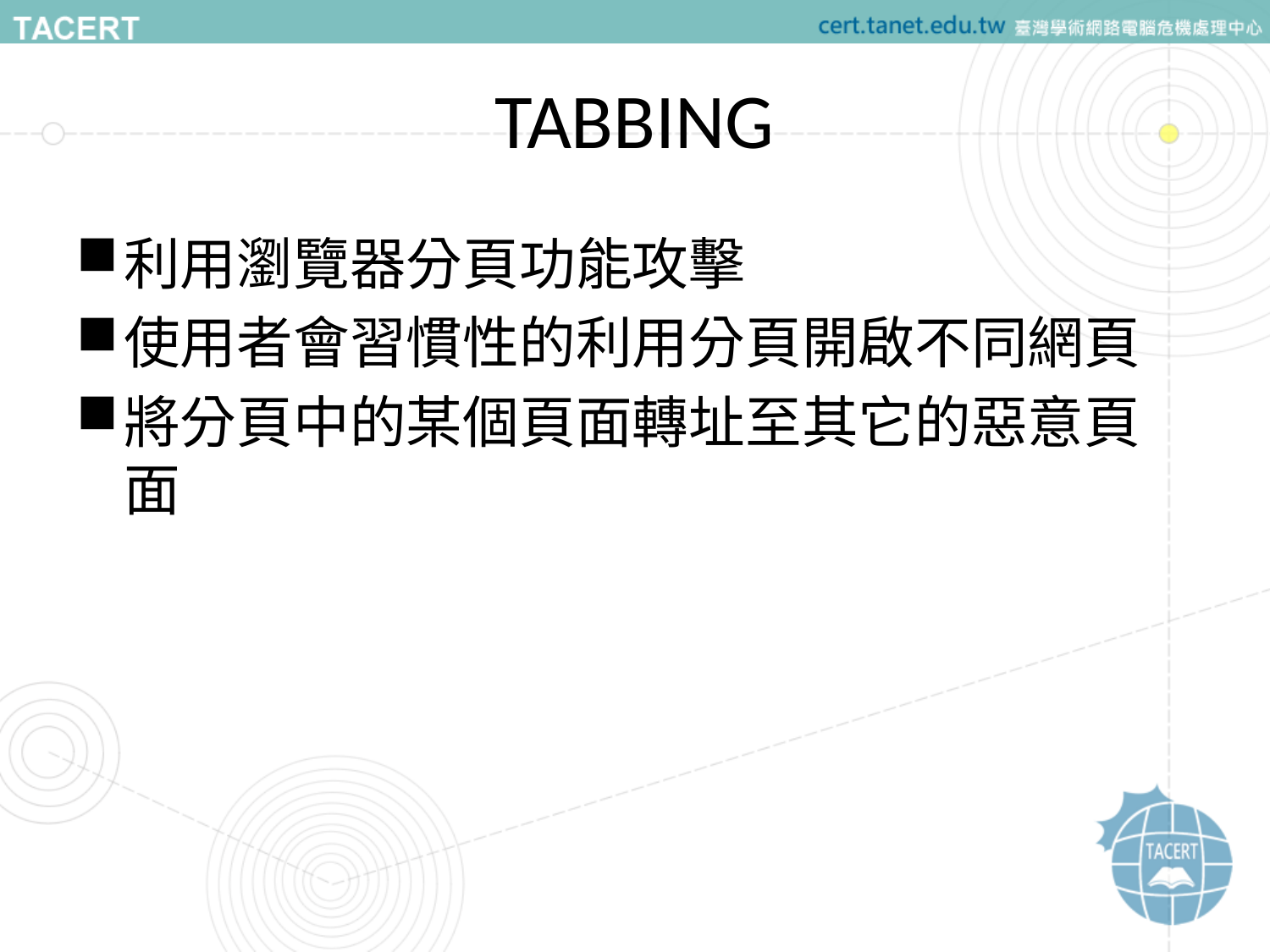

# TABBING
利用瀏覽器分頁功能攻擊
使用者會習慣性的利用分頁開啟不同網頁
將分頁中的某個頁面轉址至其它的惡意頁面